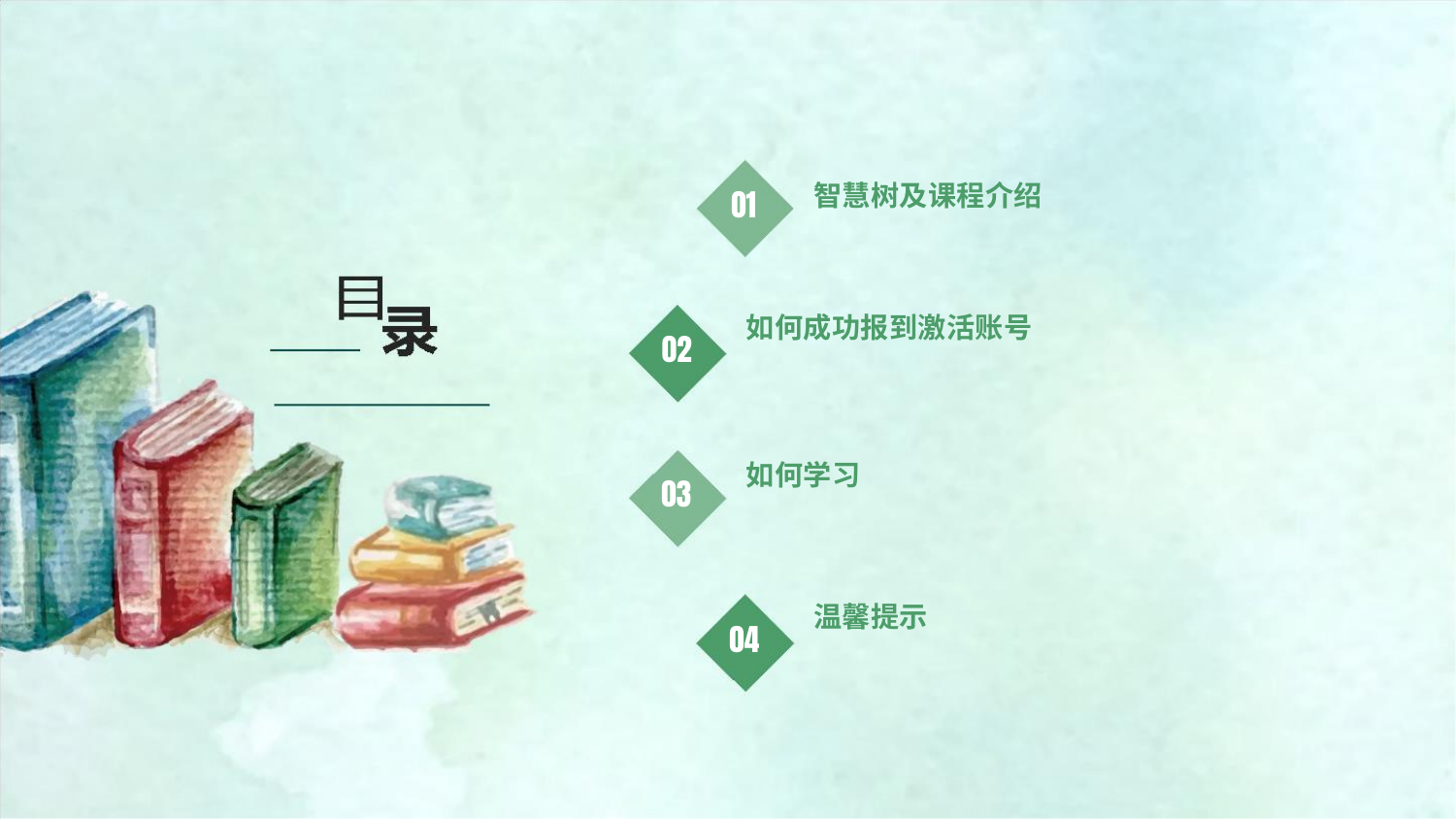

智慧树及课程介绍
01
如何成功报到激活账号
如何学习
02
03
温馨提示
04